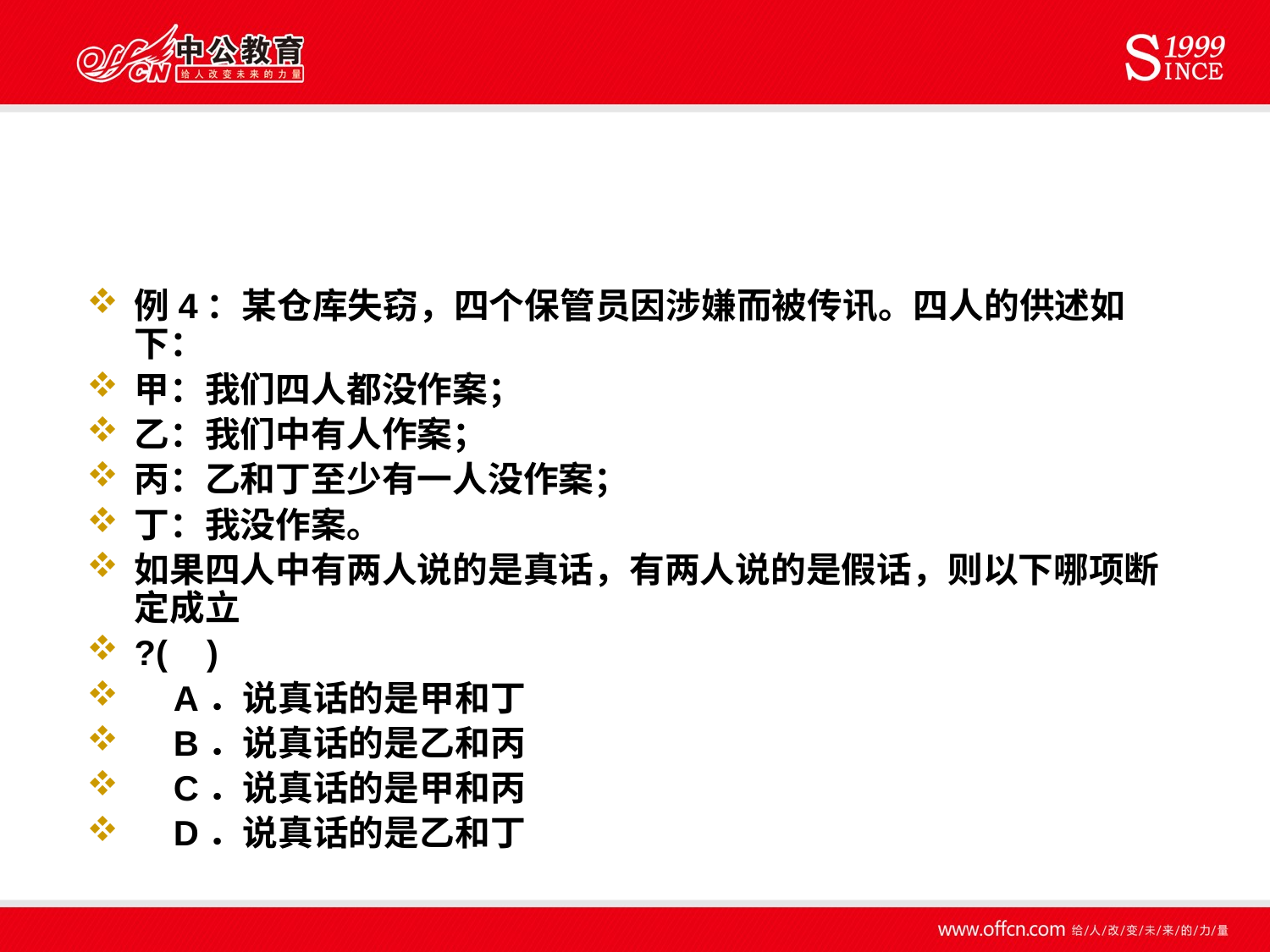

#

例4：某仓库失窃，四个保管员因涉嫌而被传讯。四人的供述如下：
甲：我们四人都没作案；
乙：我们中有人作案；
丙：乙和丁至少有一人没作案；
丁：我没作案。
如果四人中有两人说的是真话，有两人说的是假话，则以下哪项断定成立
?(    )
    A．说真话的是甲和丁
    B．说真话的是乙和丙
    C．说真话的是甲和丙
    D．说真话的是乙和丁